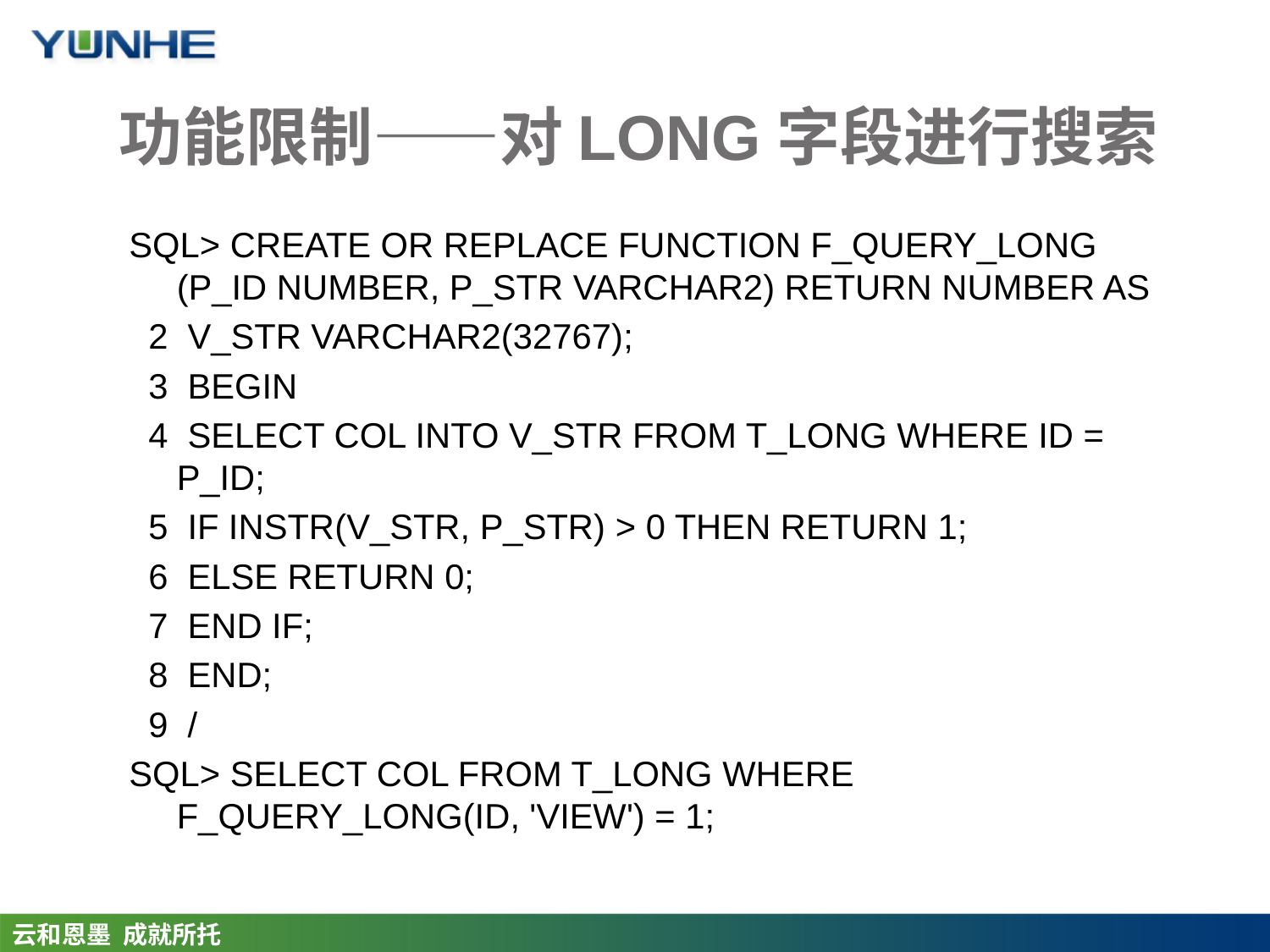

# 功能限制——对LONG字段进行搜索
SQL> CREATE OR REPLACE FUNCTION F_QUERY_LONG (P_ID NUMBER, P_STR VARCHAR2) RETURN NUMBER AS
  2  V_STR VARCHAR2(32767);
  3  BEGIN
  4  SELECT COL INTO V_STR FROM T_LONG WHERE ID = P_ID;
  5  IF INSTR(V_STR, P_STR) > 0 THEN RETURN 1;
  6  ELSE RETURN 0;
  7  END IF;
  8  END;
  9  /
SQL> SELECT COL FROM T_LONG WHERE F_QUERY_LONG(ID, 'VIEW') = 1;